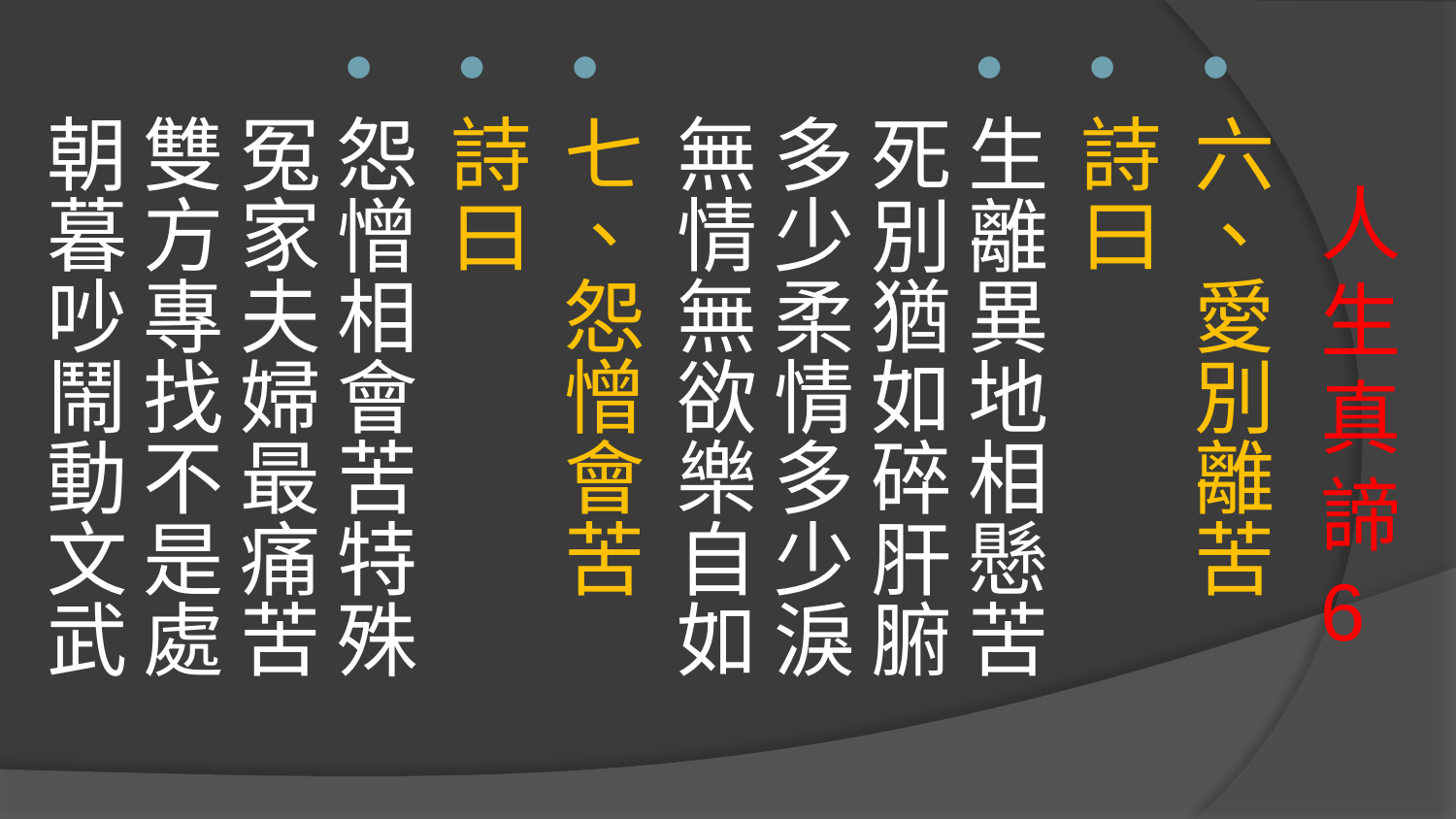

六、愛別離苦
詩曰
生離異地相懸苦  死別猶如碎肝腑　多少柔情多少淚  無情無欲樂自如
七、怨憎會苦
詩曰
怨憎相會苦特殊  冤家夫婦最痛苦　雙方專找不是處  朝暮吵鬧動文武
# 人生真諦6